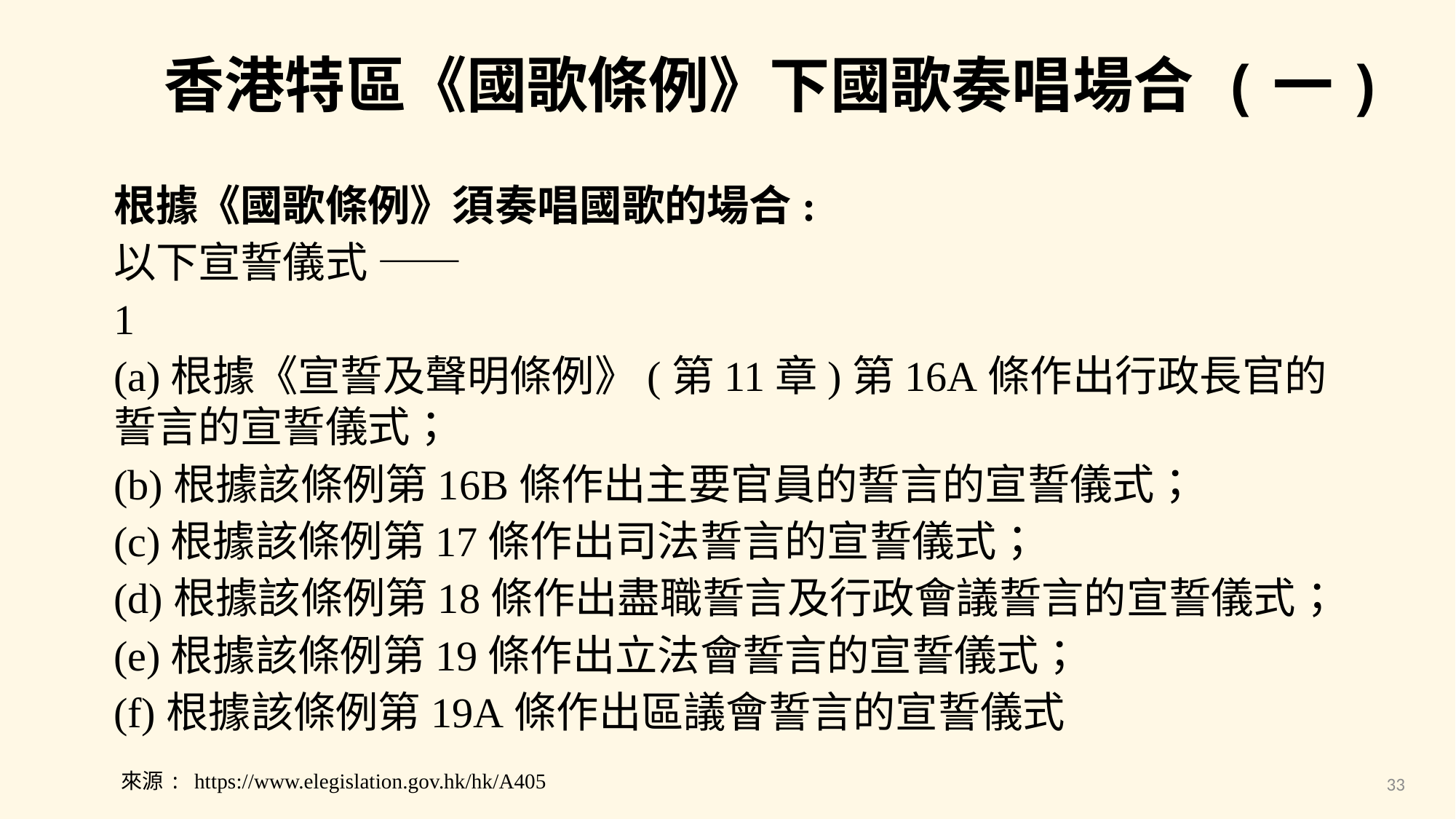

香港特區《國歌條例》下國歌奏唱場合 (一)
根據《國歌條例》須奏唱國歌的場合:
以下宣誓儀式 ——
1
(a)根據《宣誓及聲明條例》(第11章)第16A條作出行政長官的誓言的宣誓儀式；
(b)根據該條例第16B條作出主要官員的誓言的宣誓儀式；
(c)根據該條例第17條作出司法誓言的宣誓儀式；
(d)根據該條例第18條作出盡職誓言及行政會議誓言的宣誓儀式；
(e)根據該條例第19條作出立法會誓言的宣誓儀式；
(f)根據該條例第19A條作出區議會誓言的宣誓儀式
來源: https://www.elegislation.gov.hk/hk/A405
33